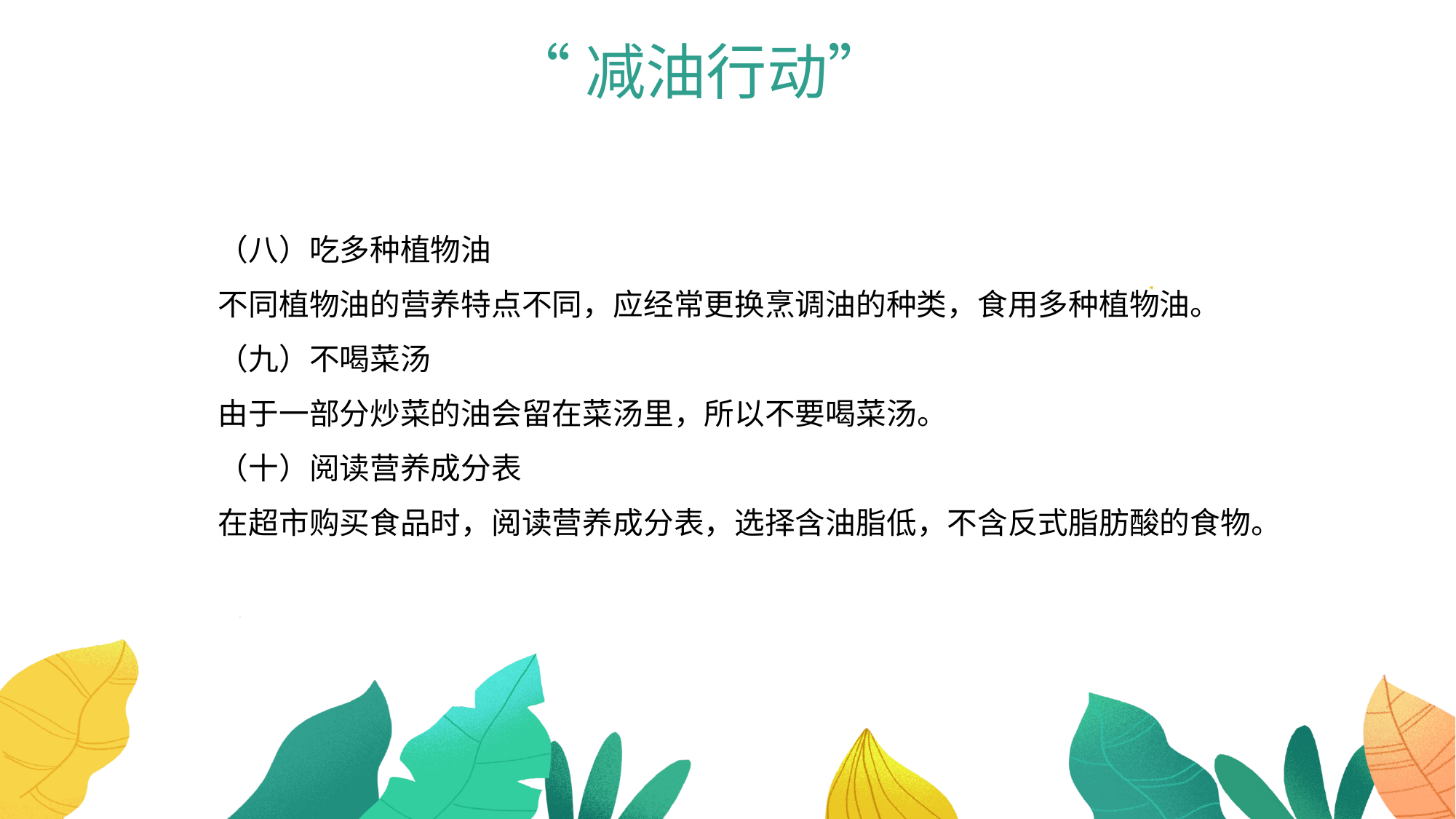

“减油行动”
（八）吃多种植物油
不同植物油的营养特点不同，应经常更换烹调油的种类，食用多种植物油。
（九）不喝菜汤
由于一部分炒菜的油会留在菜汤里，所以不要喝菜汤。
（十）阅读营养成分表
在超市购买食品时，阅读营养成分表，选择含油脂低，不含反式脂肪酸的食物。